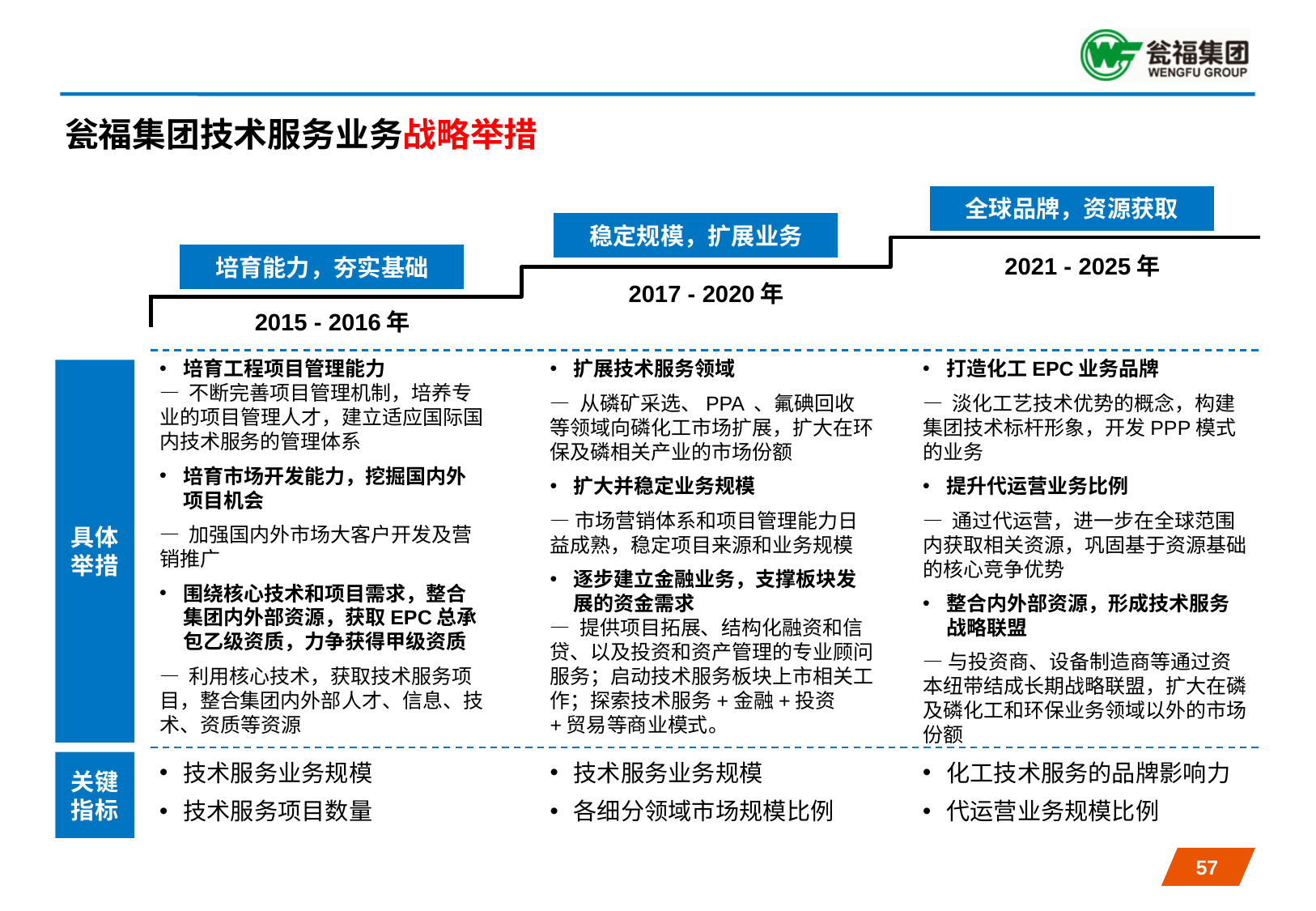

瓮福集团技术服务业务战略举措
全球品牌，资源获取
稳定规模，扩展业务
培育能力，夯实基础
2021 - 2025年
2017 - 2020年
2015 - 2016年
培育工程项目管理能力
— 不断完善项目管理机制，培养专业的项目管理人才，建立适应国际国内技术服务的管理体系
培育市场开发能力，挖掘国内外项目机会
— 加强国内外市场大客户开发及营销推广
围绕核心技术和项目需求，整合集团内外部资源，获取EPC总承包乙级资质，力争获得甲级资质
— 利用核心技术，获取技术服务项目，整合集团内外部人才、信息、技术、资质等资源

扩展技术服务领域
— 从磷矿采选、PPA 、氟碘回收等领域向磷化工市场扩展，扩大在环保及磷相关产业的市场份额
扩大并稳定业务规模
—市场营销体系和项目管理能力日益成熟，稳定项目来源和业务规模
逐步建立金融业务，支撑板块发展的资金需求
— 提供项目拓展、结构化融资和信贷、以及投资和资产管理的专业顾问服务；启动技术服务板块上市相关工作；探索技术服务+金融+投资+贸易等商业模式。

打造化工EPC业务品牌
— 淡化工艺技术优势的概念，构建集团技术标杆形象，开发PPP模式的业务
提升代运营业务比例
— 通过代运营，进一步在全球范围内获取相关资源，巩固基于资源基础的核心竞争优势
整合内外部资源，形成技术服务战略联盟
—与投资商、设备制造商等通过资本纽带结成长期战略联盟，扩大在磷及磷化工和环保业务领域以外的市场份额
具体
举措
关键
指标
技术服务业务规模
技术服务项目数量
技术服务业务规模
各细分领域市场规模比例
化工技术服务的品牌影响力
代运营业务规模比例